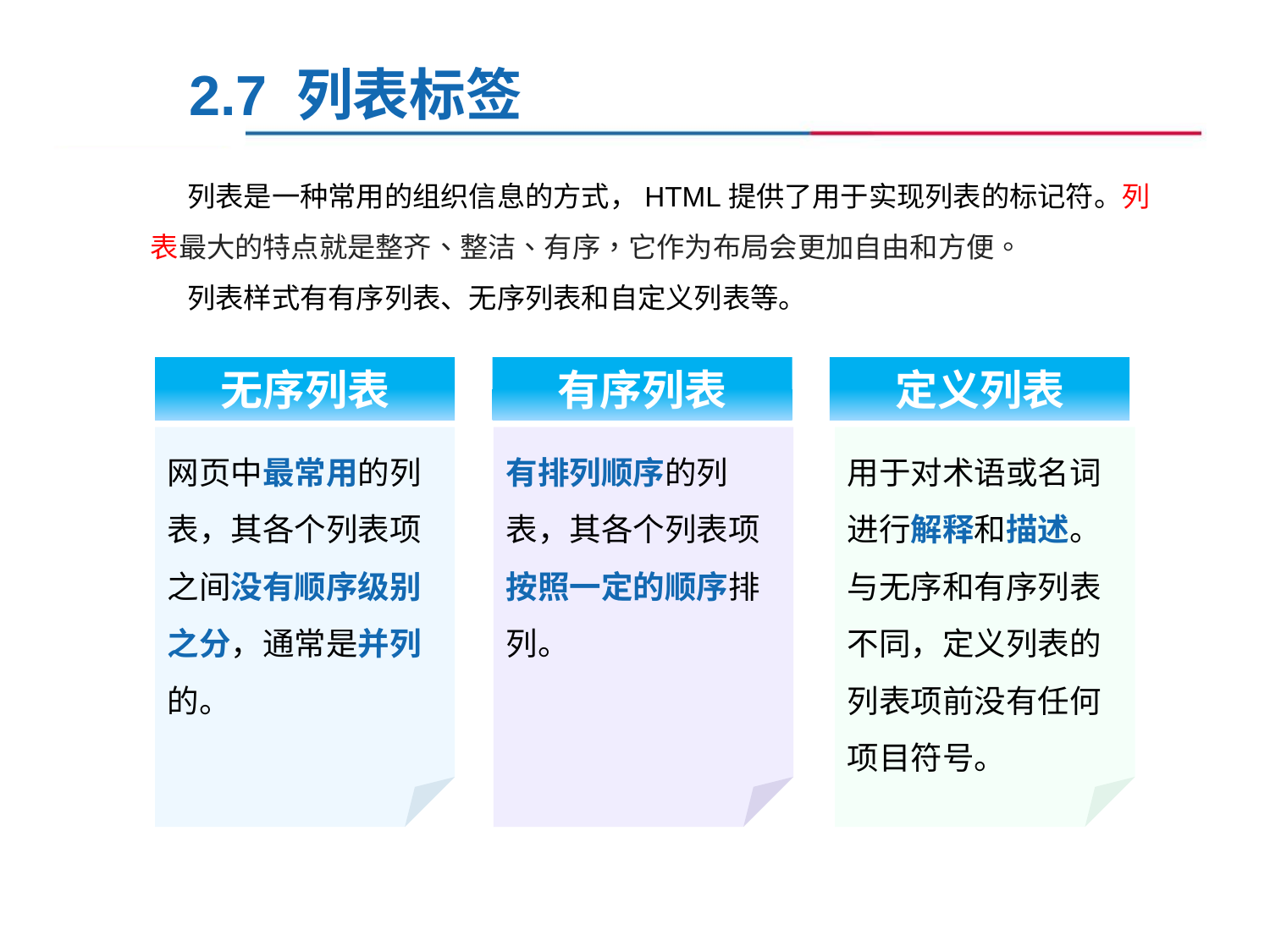

2.7 列表标签
列表是一种常用的组织信息的方式，HTML提供了用于实现列表的标记符。列表最大的特点就是整齐、整洁、有序，它作为布局会更加自由和方便。
列表样式有有序列表、无序列表和自定义列表等。
无序列表
有序列表
定义列表
网页中最常用的列表，其各个列表项之间没有顺序级别之分，通常是并列的。
有排列顺序的列表，其各个列表项按照一定的顺序排列。
用于对术语或名词进行解释和描述。与无序和有序列表不同，定义列表的列表项前没有任何项目符号。

60